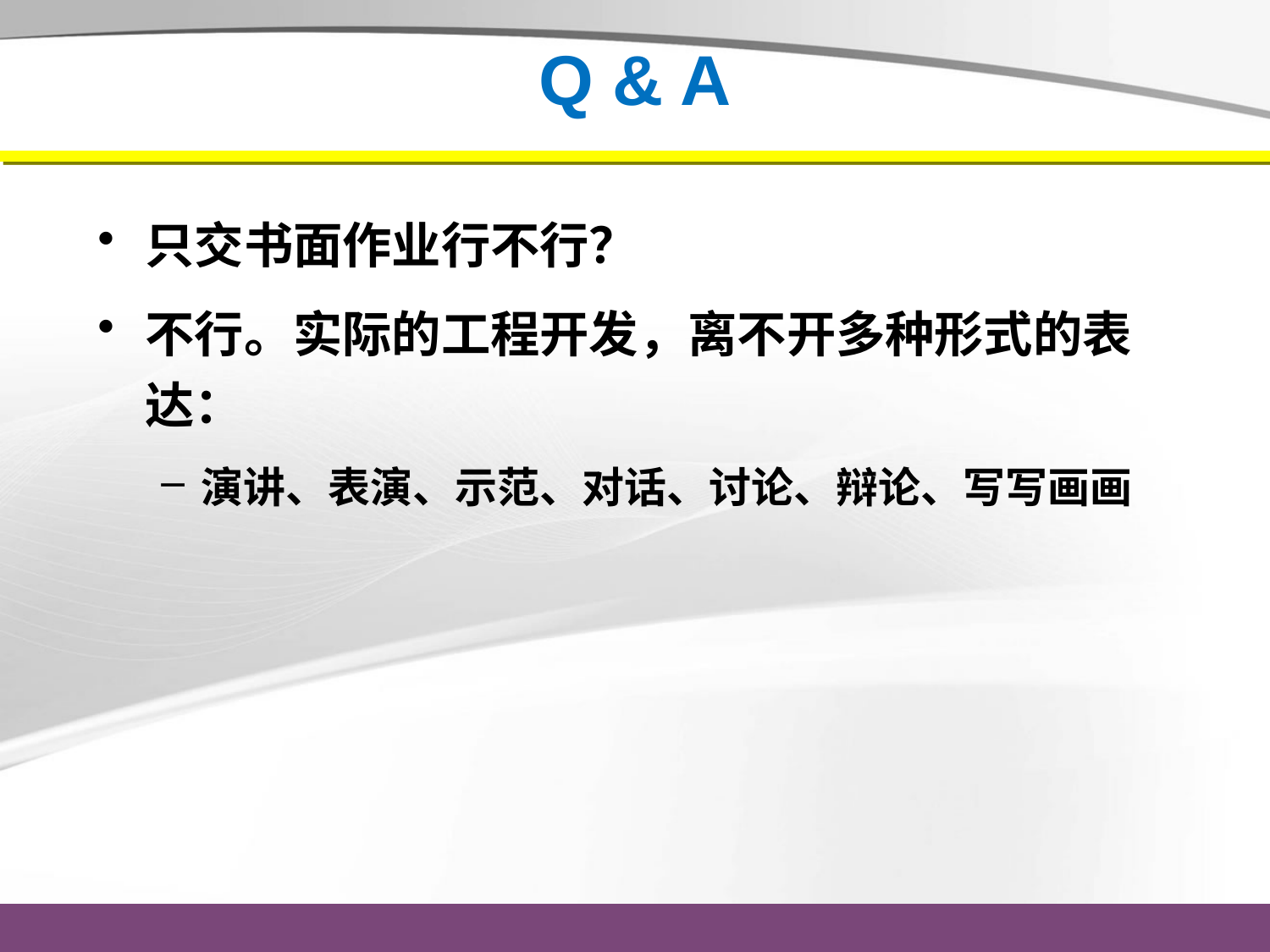

# Q & A
只交书面作业行不行？
不行。实际的工程开发，离不开多种形式的表达：
演讲、表演、示范、对话、讨论、辩论、写写画画